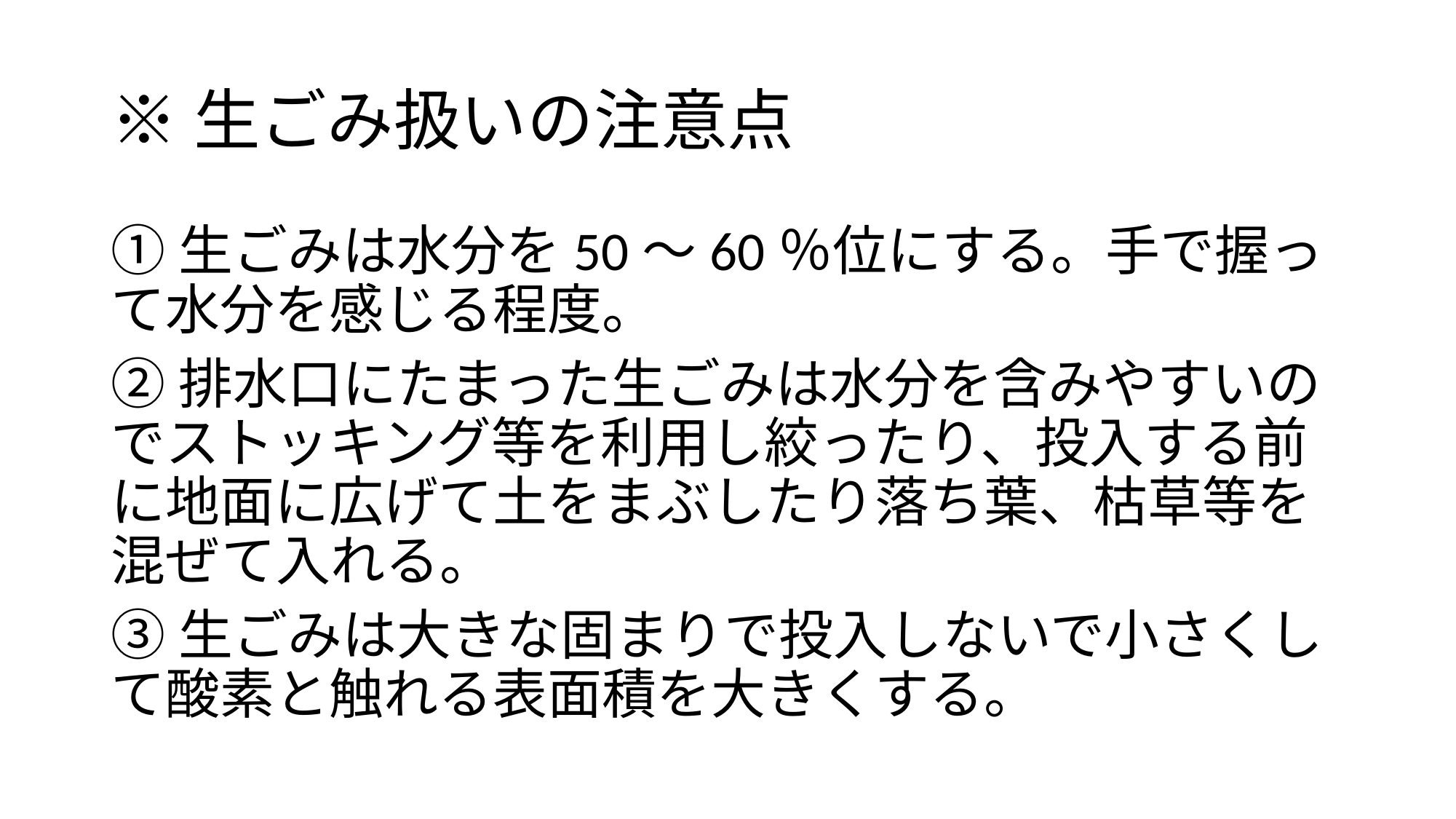

# ※生ごみ扱いの注意点
①生ごみは水分を50～60％位にする。手で握って水分を感じる程度。
②排水口にたまった生ごみは水分を含みやすいのでストッキング等を利用し絞ったり、投入する前に地面に広げて土をまぶしたり落ち葉、枯草等を混ぜて入れる。
③生ごみは大きな固まりで投入しないで小さくして酸素と触れる表面積を大きくする。